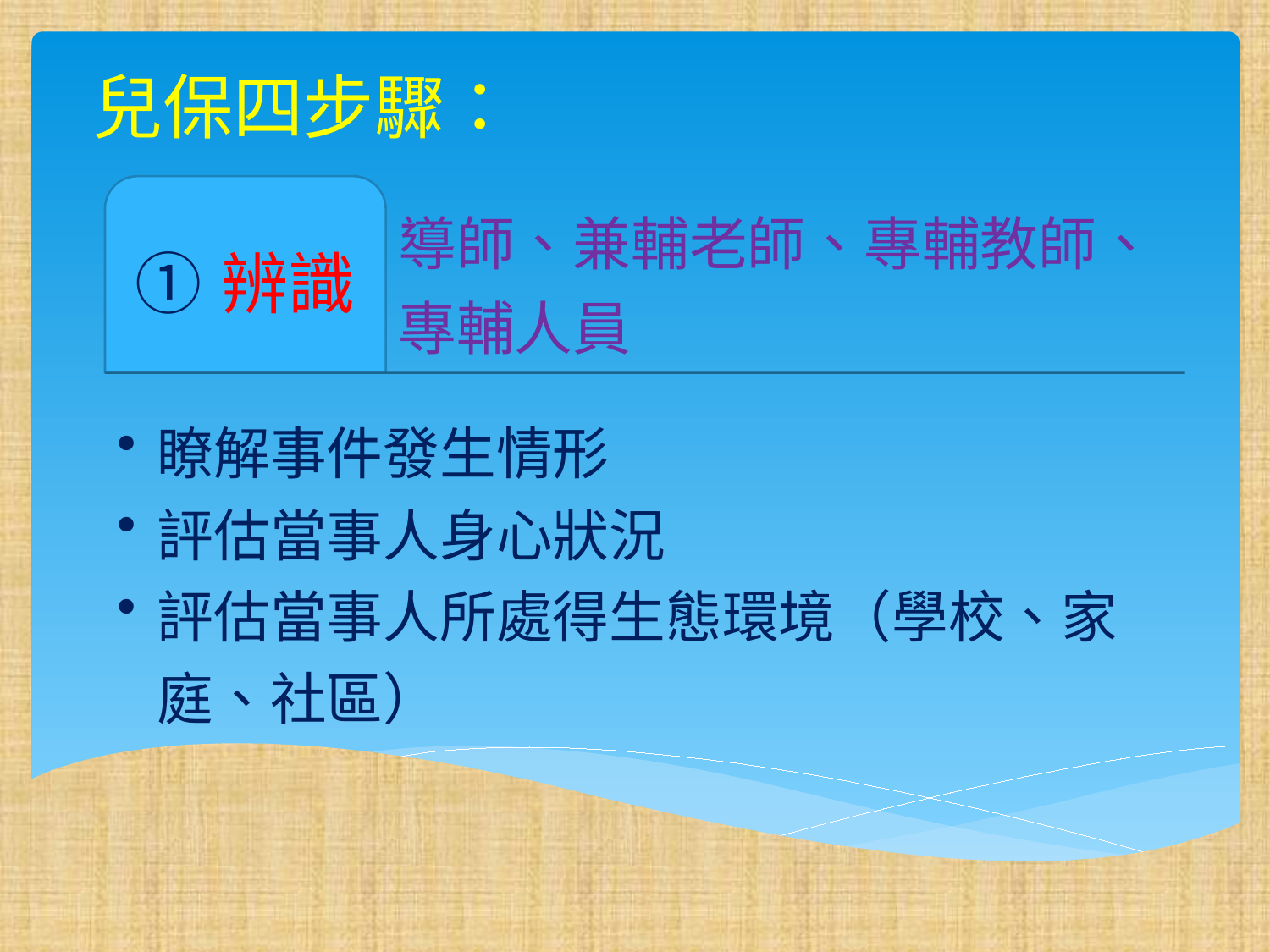

兒保四步驟：
①辨識
瞭解事件發生情形
評估當事人所處得生態環境（學校、家   庭、社區）
評估當事人身心狀況